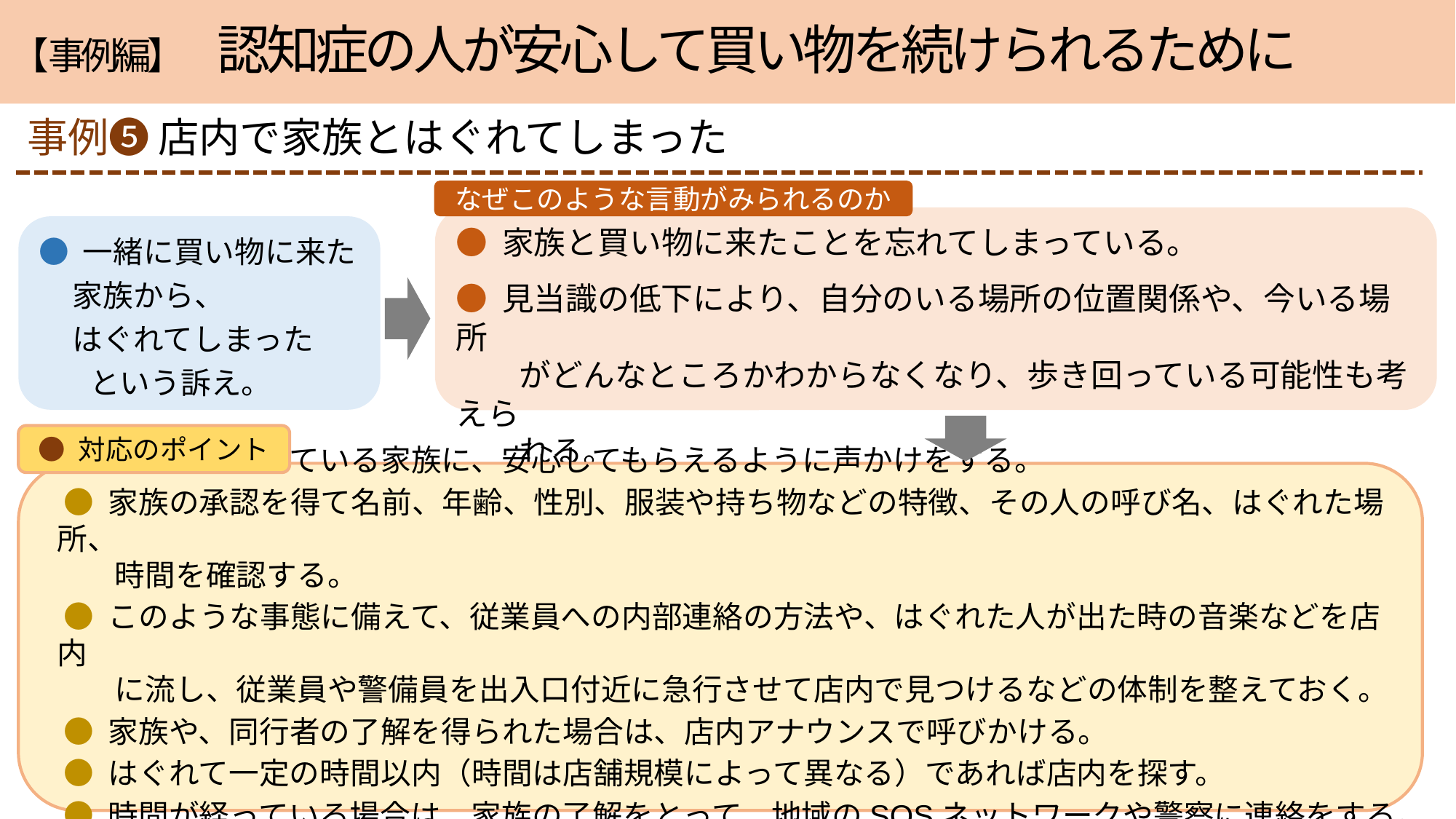

# 【事例編】　認知症の人が安心して買い物を続けられるために
事例❺
店内で家族とはぐれてしまった
なぜこのような言動がみられるのか
● 家族と買い物に来たことを忘れてしまっている。

● 見当識の低下により、自分のいる場所の位置関係や、今いる場所
　　がどんなところかわからなくなり、歩き回っている可能性も考えら
　　れる。
● 一緒に買い物に来た
    家族から、
    はぐれてしまった
  　という訴え。

● 対応のポイント
 ● まずは動転している家族に、安心してもらえるように声かけをする。

 ● 家族の承認を得て名前、年齢、性別、服装や持ち物などの特徴、その人の呼び名、はぐれた場所、
   　時間を確認する。

 ● このような事態に備えて、従業員への内部連絡の方法や、はぐれた人が出た時の音楽などを店内
 　  に流し、従業員や警備員を出入口付近に急行させて店内で見つけるなどの体制を整えておく。

 ● 家族や、同行者の了解を得られた場合は、店内アナウンスで呼びかける。

 ● はぐれて一定の時間以内（時間は店舗規模によって異なる）であれば店内を探す。

 ● 時間が経っている場合は、家族の了解をとって、地域のSOSネットワークや警察に連絡をする。